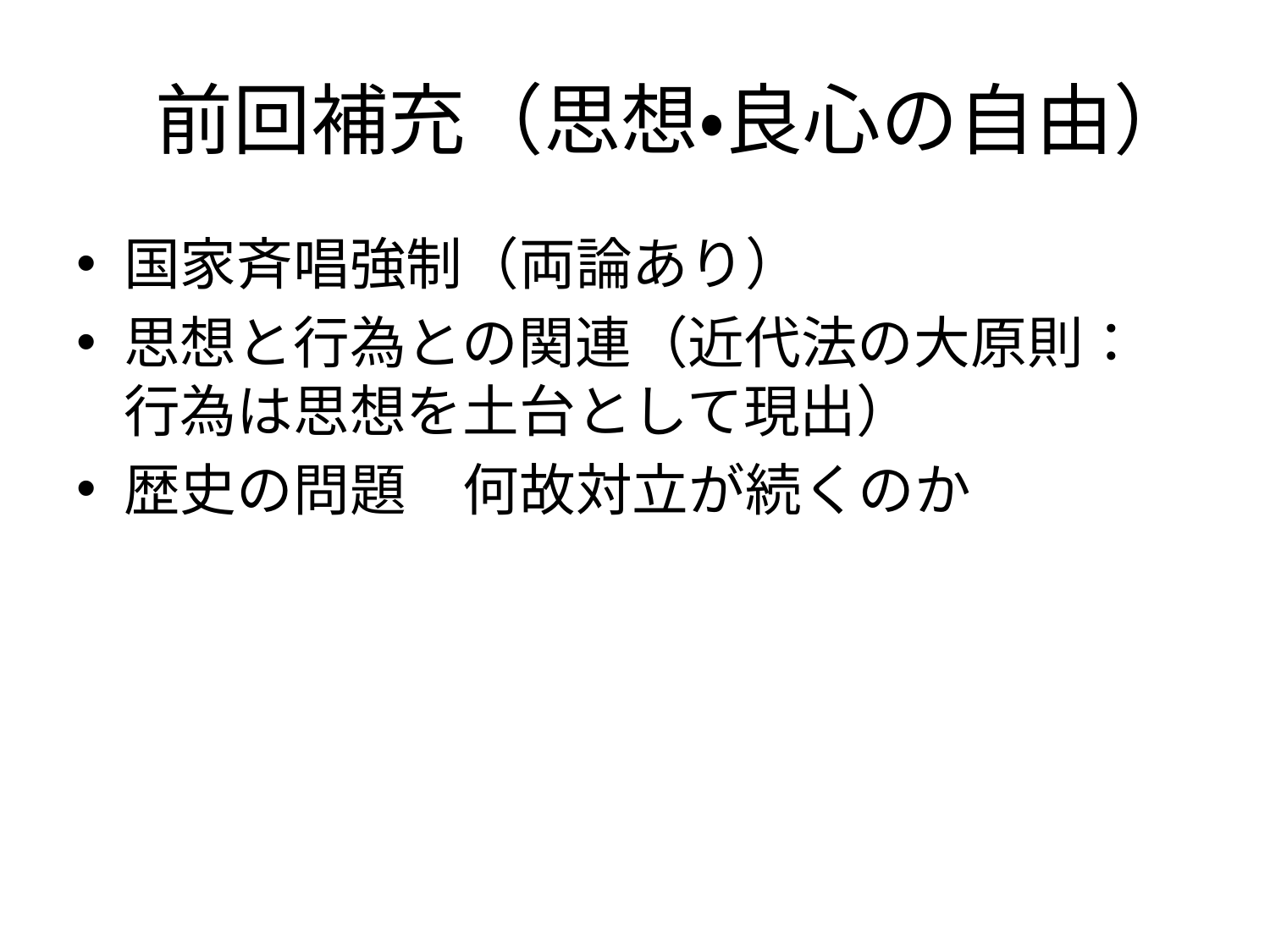

# 前回補充（思想・良心の自由）
国家斉唱強制（両論あり）
思想と行為との関連（近代法の大原則：行為は思想を土台として現出）
歴史の問題　何故対立が続くのか